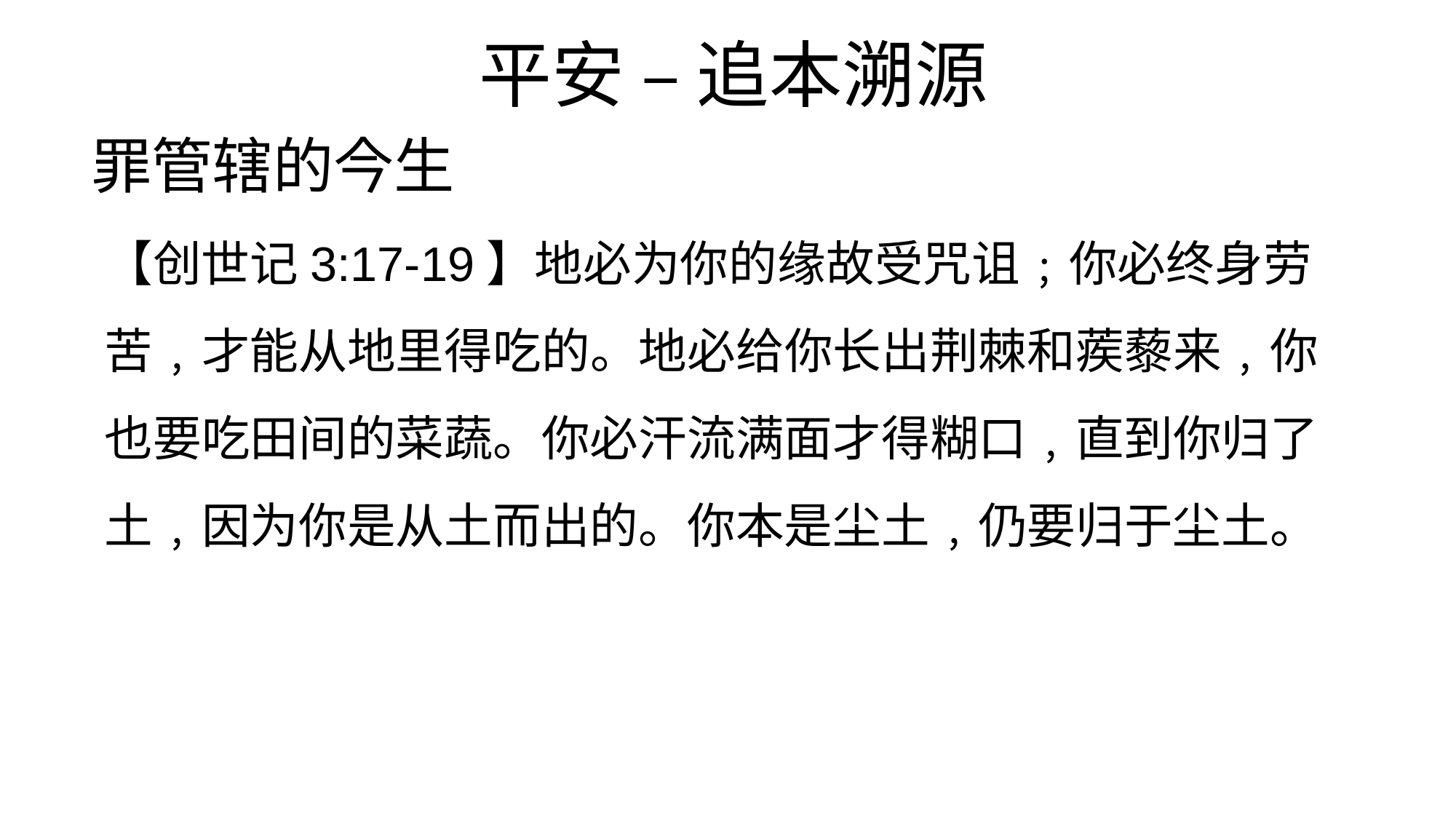

平安 – 追本溯源
罪管辖的今生
【创世记3:17-19】地必为你的缘故受咒诅﹔你必终身劳苦﹐才能从地里得吃的。地必给你长出荆棘和蒺藜来﹐你也要吃田间的菜蔬。你必汗流满面才得糊口﹐直到你归了土﹐因为你是从土而出的。你本是尘土﹐仍要归于尘土。